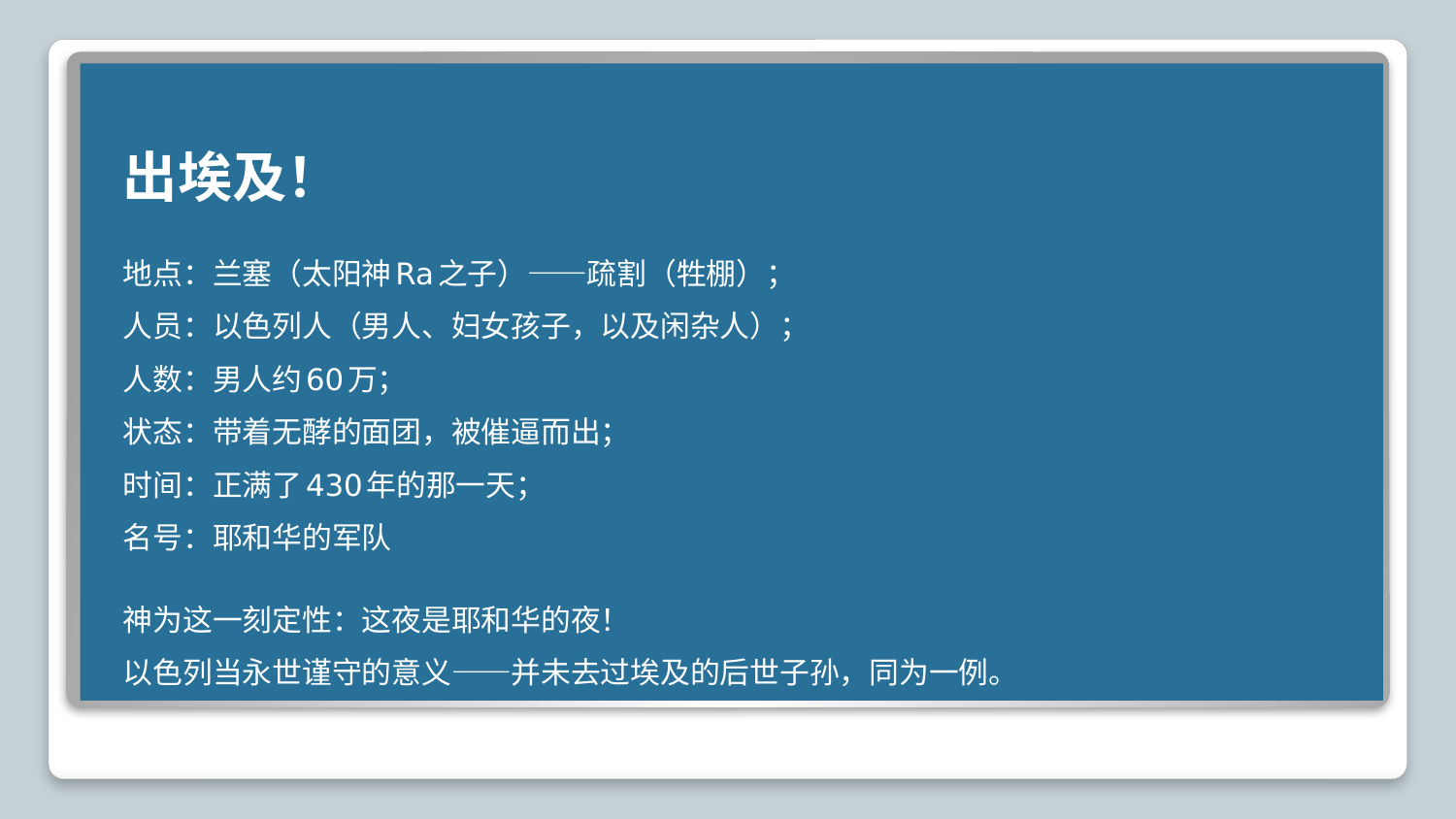

出埃及！

地点：兰塞（太阳神Ra之子）——疏割（牲棚）；
人员：以色列人（男人、妇女孩子，以及闲杂人）；
人数：男人约60万；
状态：带着无酵的面团，被催逼而出；
时间：正满了430年的那一天；
名号：耶和华的军队

神为这一刻定性：这夜是耶和华的夜！
以色列当永世谨守的意义——并未去过埃及的后世子孙，同为一例。